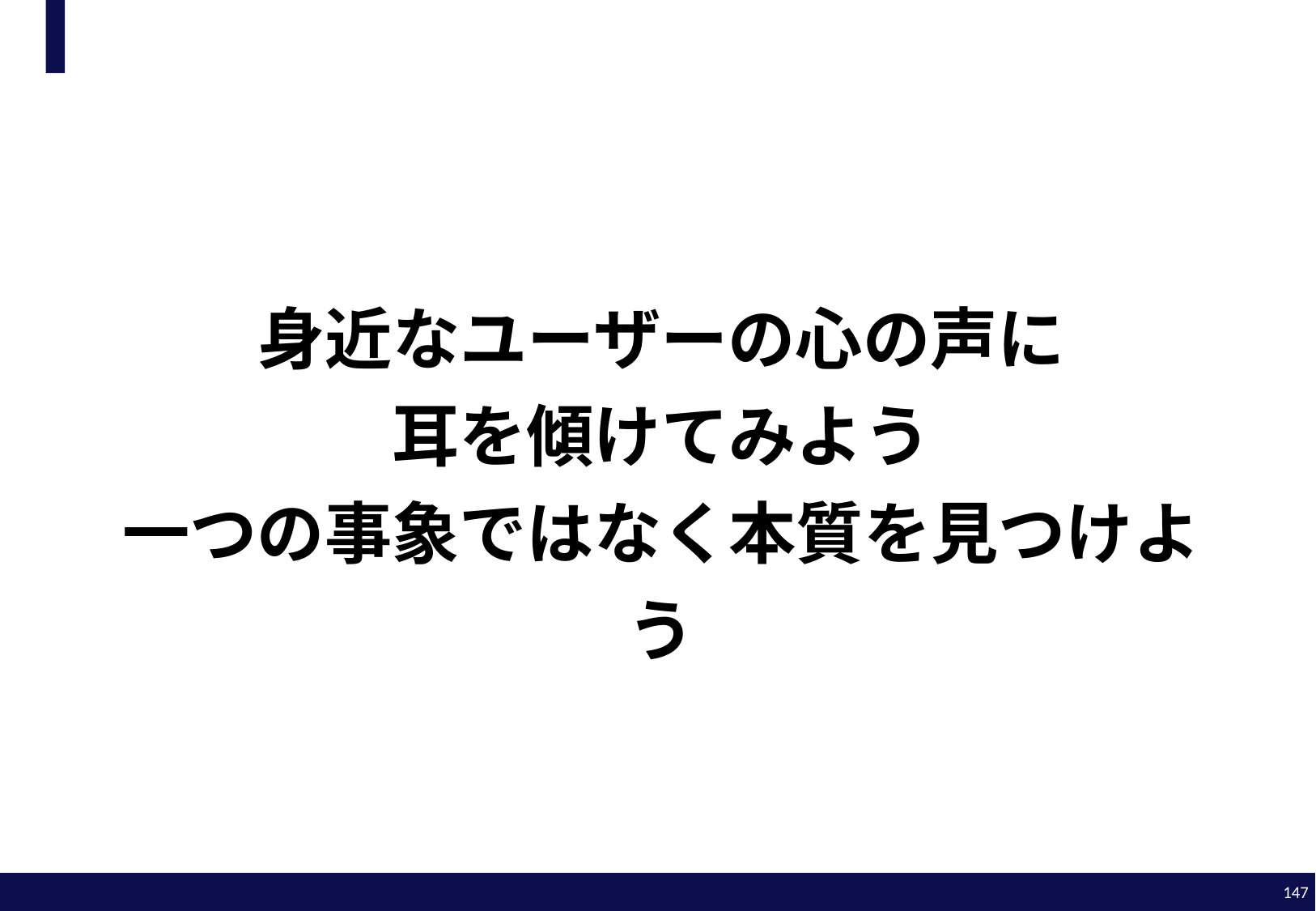

#
身近なユーザーの心の声に
耳を傾けてみよう
一つの事象ではなく本質を見つけよう